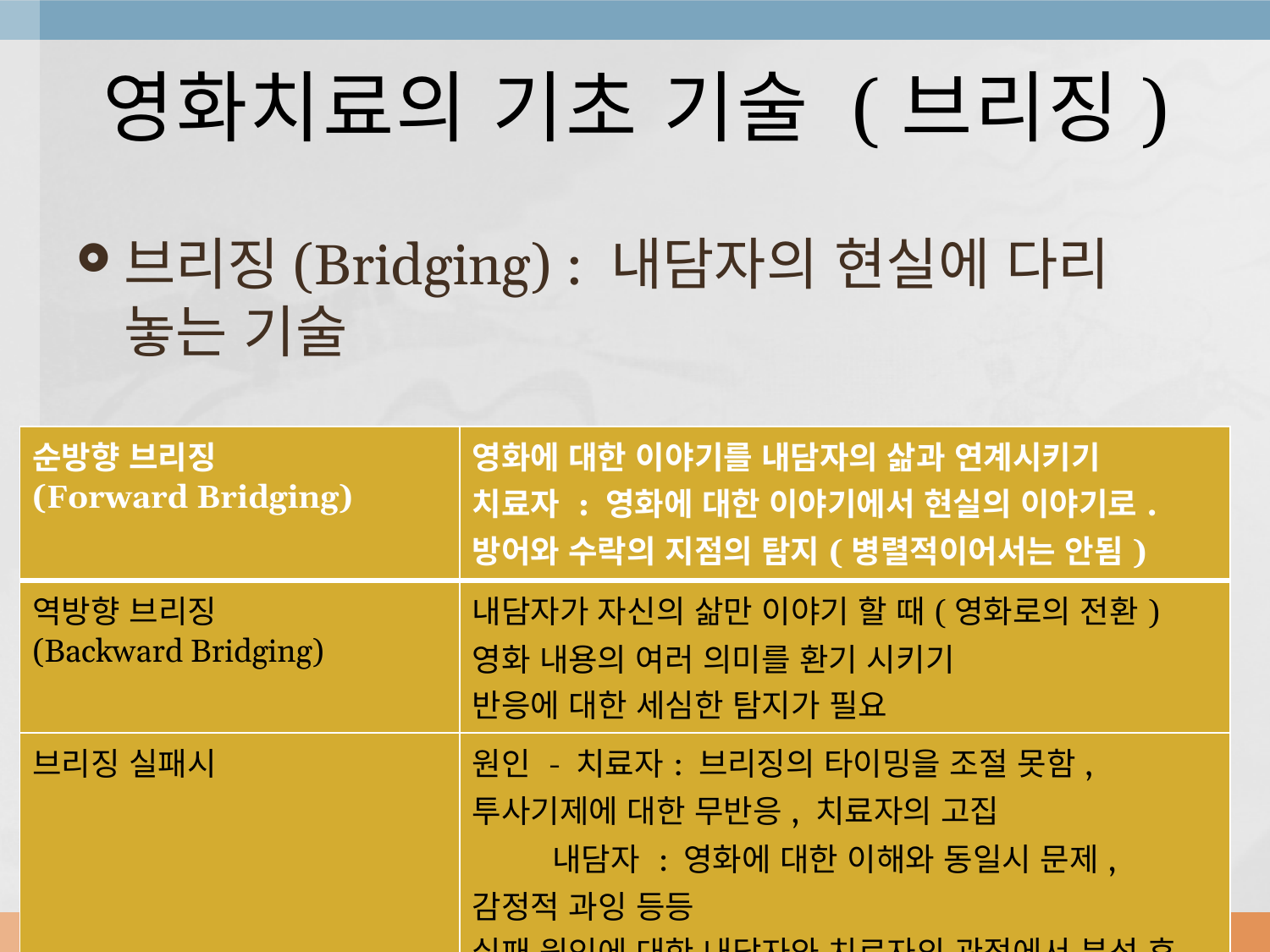

# 영화치료의 기초 기술 (브리징)
브리징(Bridging) : 내담자의 현실에 다리 놓는 기술
| 순방향 브리징 (Forward Bridging) | 영화에 대한 이야기를 내담자의 삶과 연계시키기 치료자 : 영화에 대한 이야기에서 현실의 이야기로. 방어와 수락의 지점의 탐지(병렬적이어서는 안됨) |
| --- | --- |
| 역방향 브리징 (Backward Bridging) | 내담자가 자신의 삶만 이야기 할 때(영화로의 전환) 영화 내용의 여러 의미를 환기 시키기 반응에 대한 세심한 탐지가 필요 |
| 브리징 실패시 | 원인 - 치료자: 브리징의 타이밍을 조절 못함, 투사기제에 대한 무반응, 치료자의 고집 내담자 : 영화에 대한 이해와 동일시 문제, 감정적 과잉 등등 실패 원인에 대한 내담자와 치료자의 관점에서 분석 후 다시 브리징 시도. |